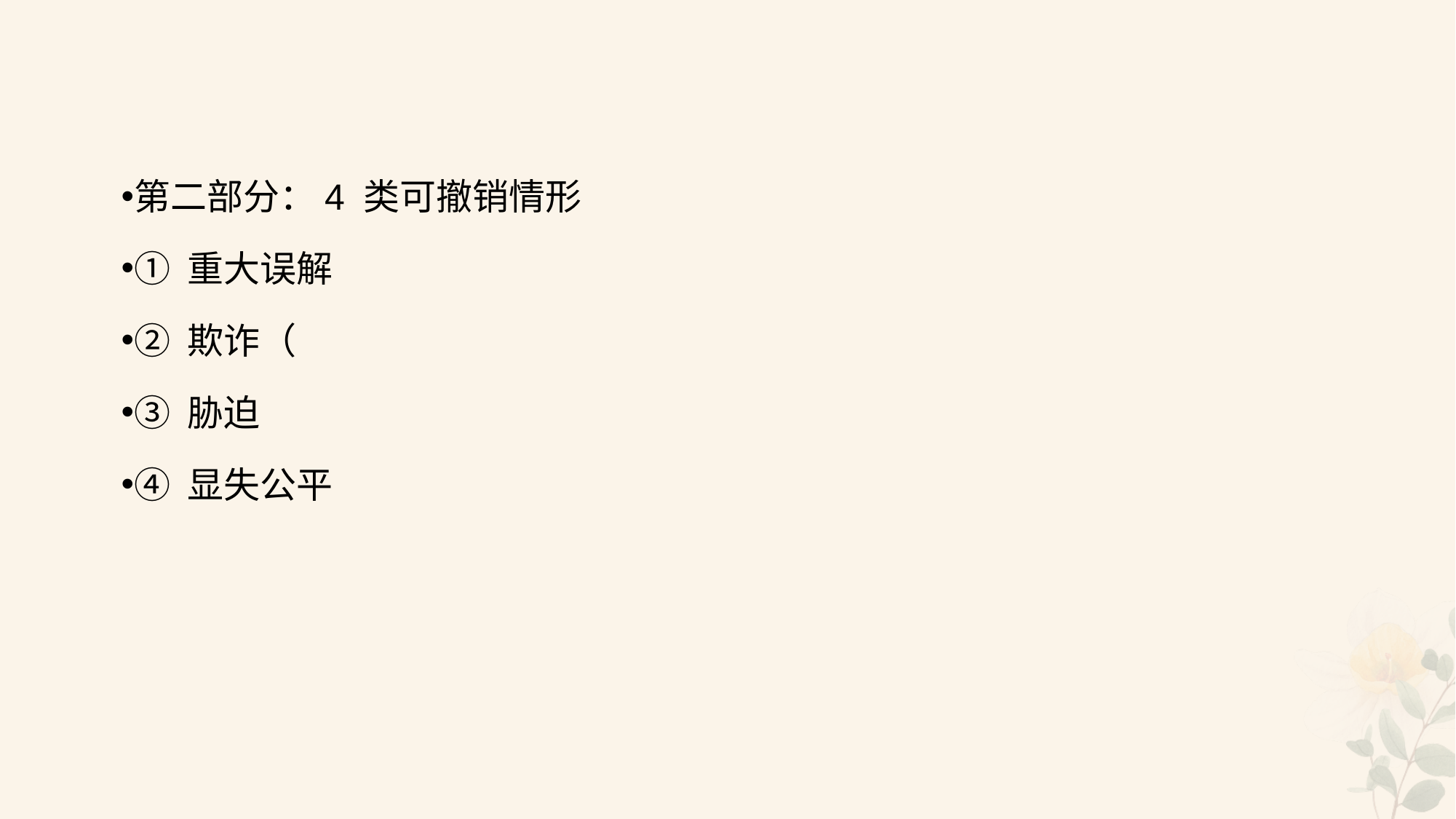

#
第二部分：4 类可撤销情形
① 重大误解
② 欺诈（
③ 胁迫
④ 显失公平